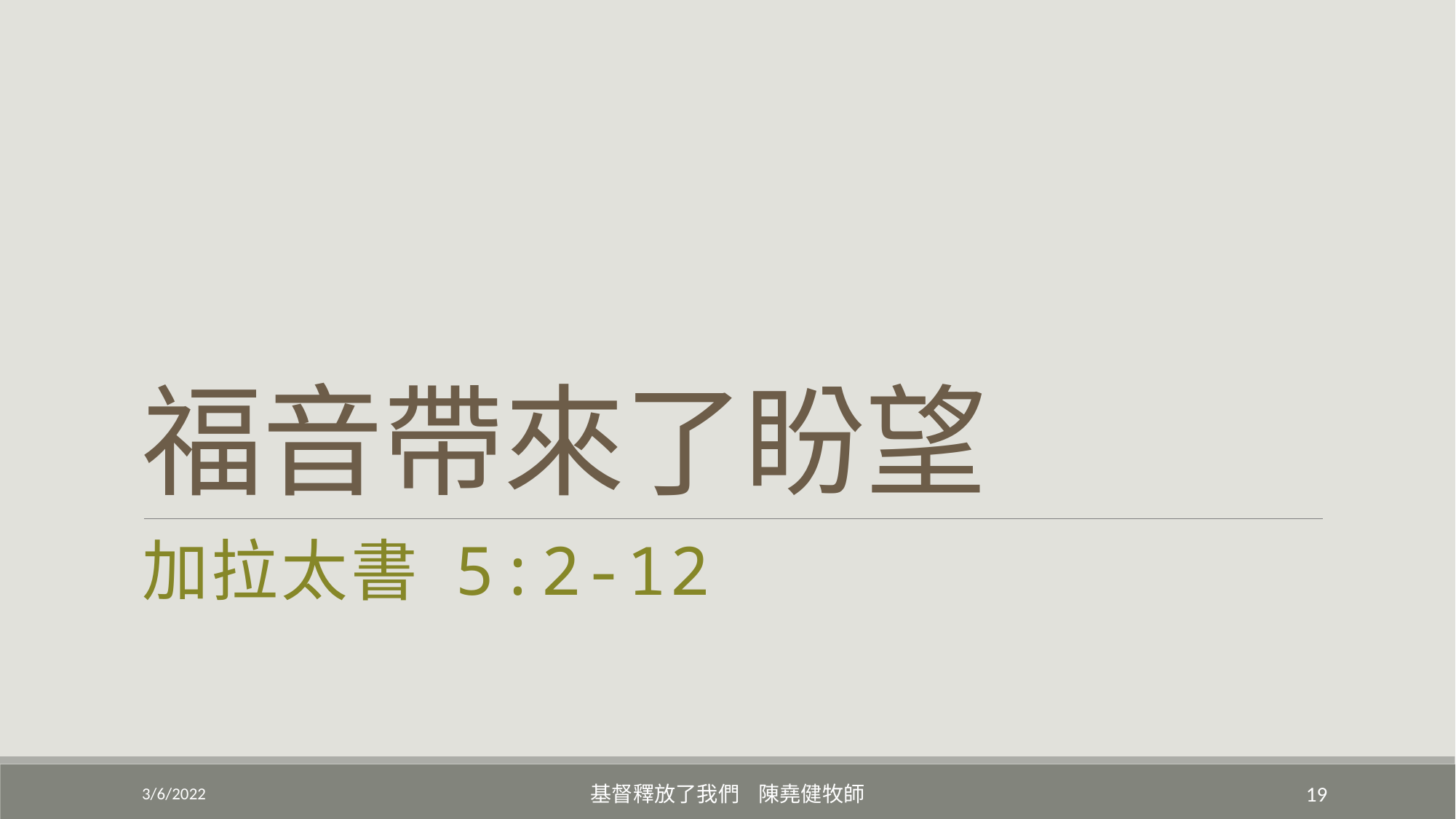

# 福音帶來了盼望
加拉太書 5:2-12
3/6/2022
基督釋放了我們    陳堯健牧師
19